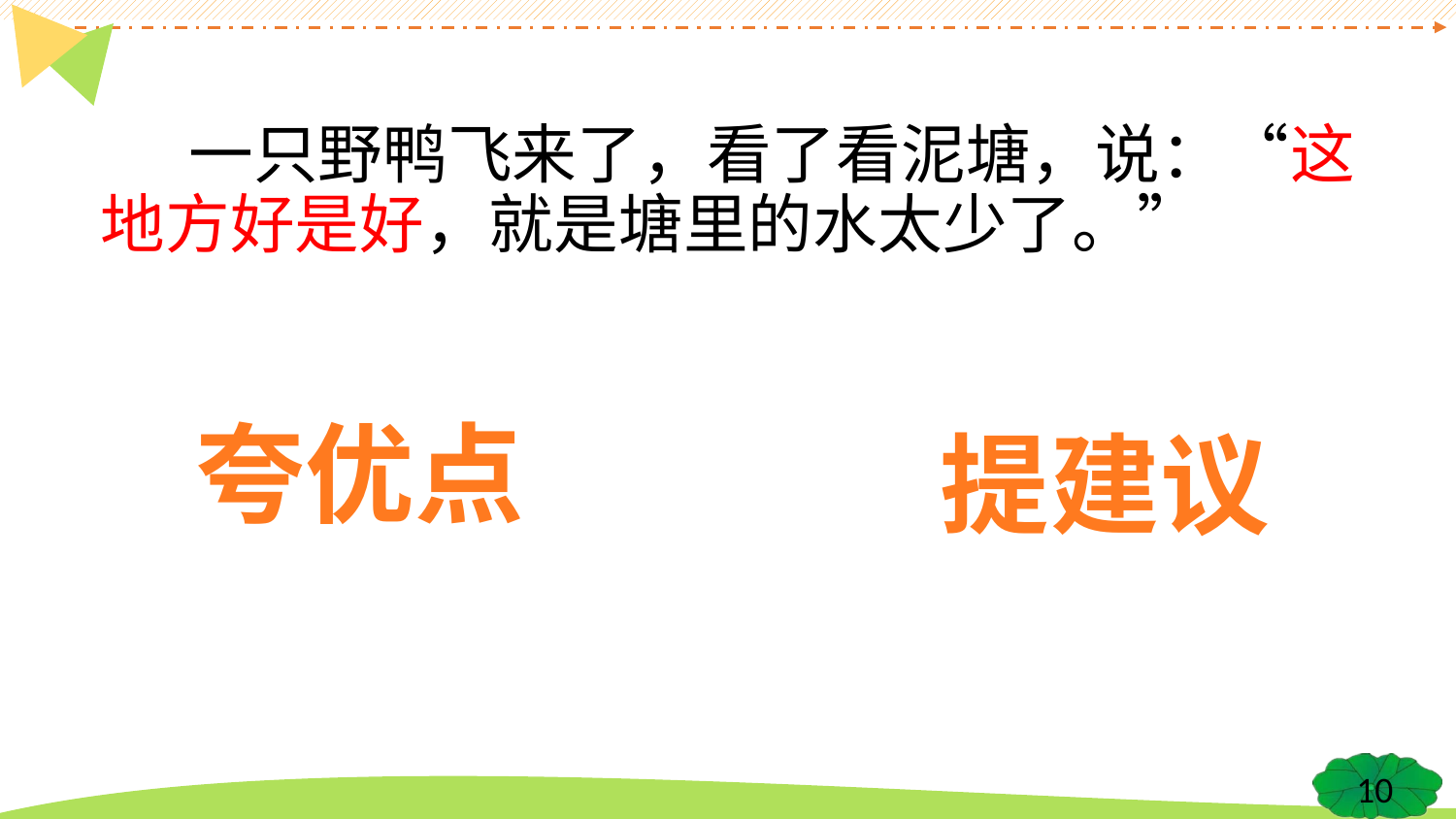

# 一只野鸭飞来了，看了看泥塘，说：“这地方好是好，就是塘里的水太少了。”
夸优点
提建议